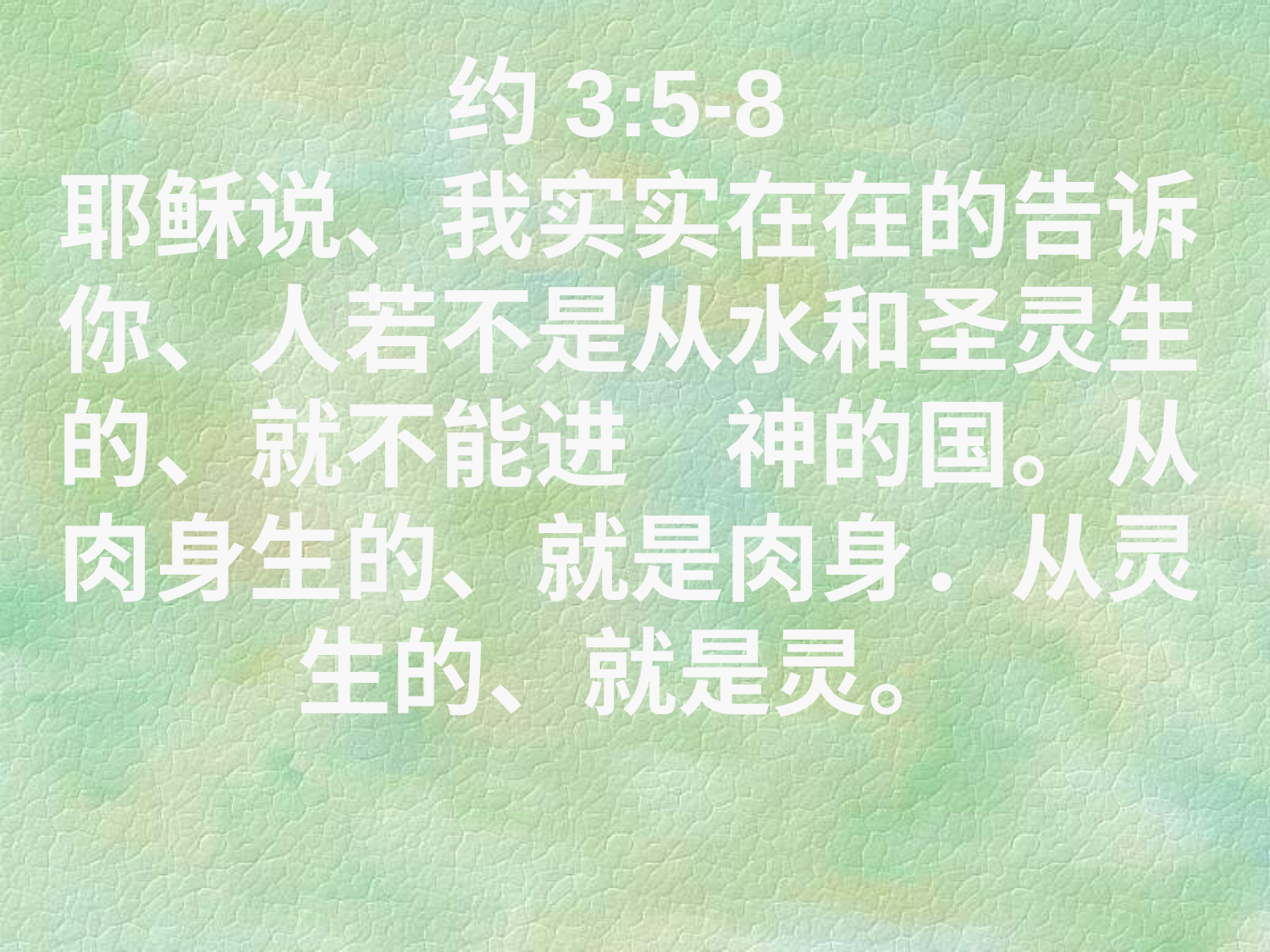

约3:5-8
耶稣说、我实实在在的告诉你、人若不是从水和圣灵生的、就不能进　神的国。从肉身生的、就是肉身．从灵生的、就是灵。